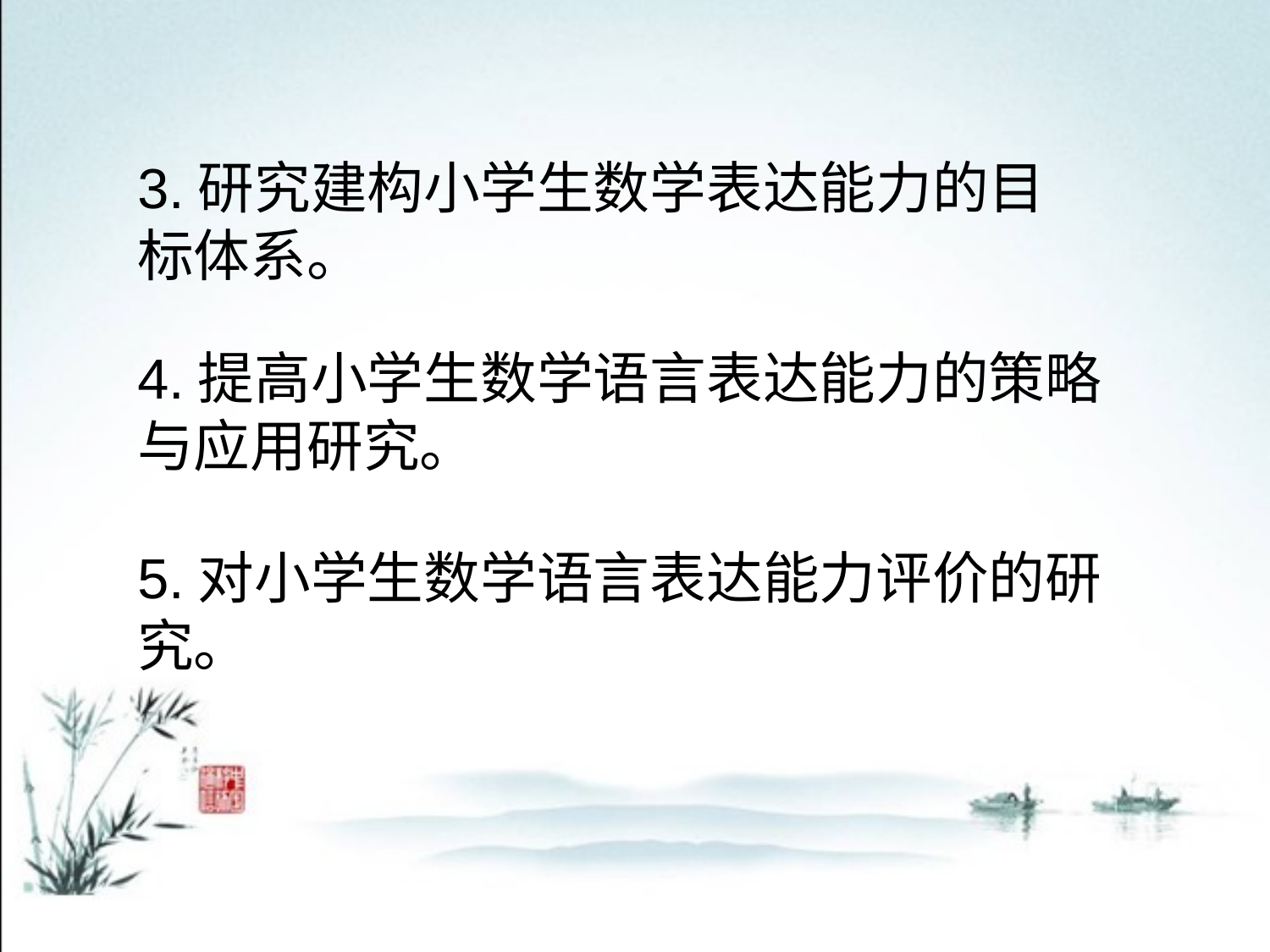

3.研究建构小学生数学表达能力的目标体系。

4.提高小学生数学语言表达能力的策略与应用研究。

5.对小学生数学语言表达能力评价的研究。